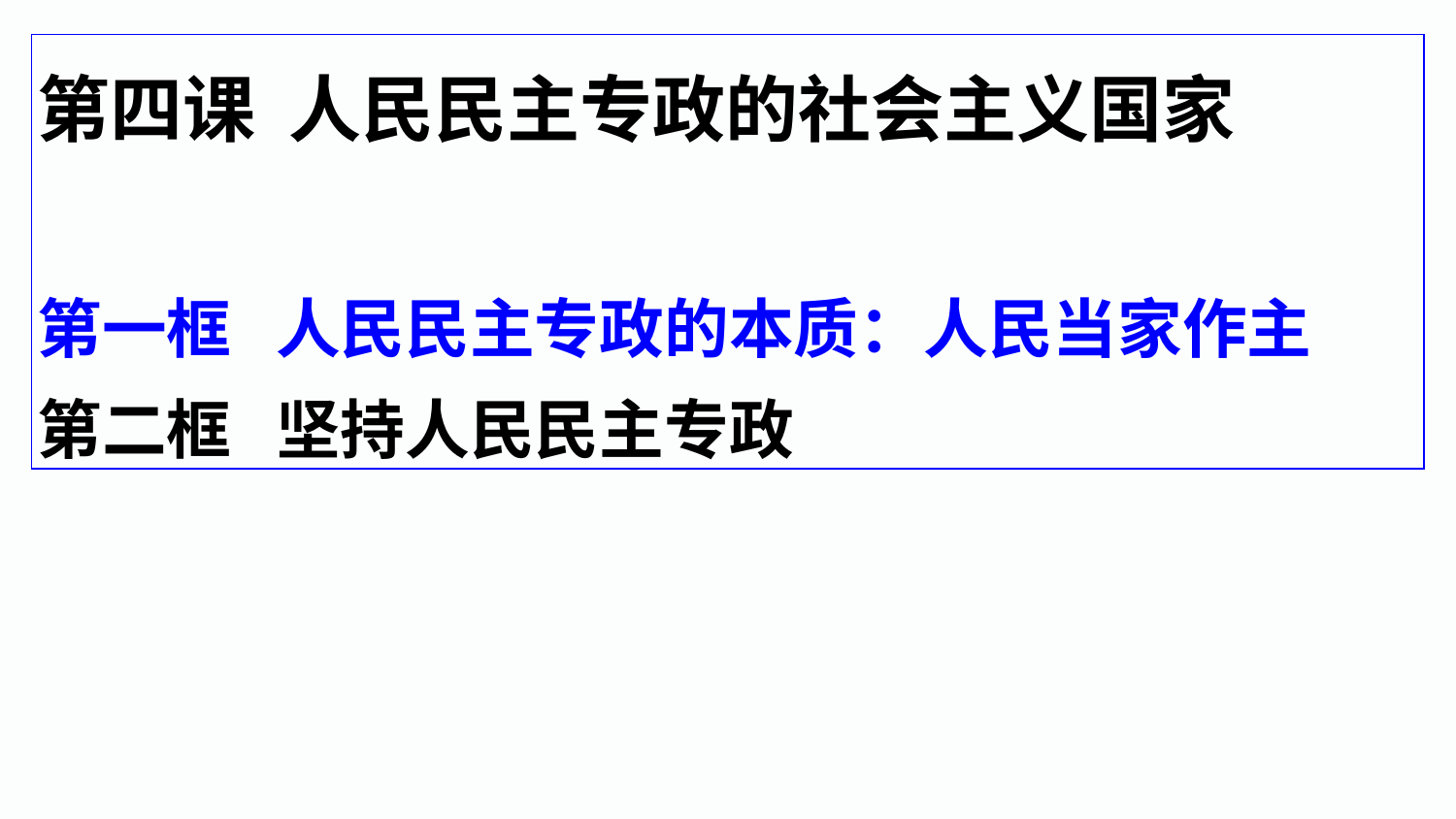

第四课  人民民主专政的社会主义国家

第一框   人民民主专政的本质：人民当家作主
第二框   坚持人民民主专政